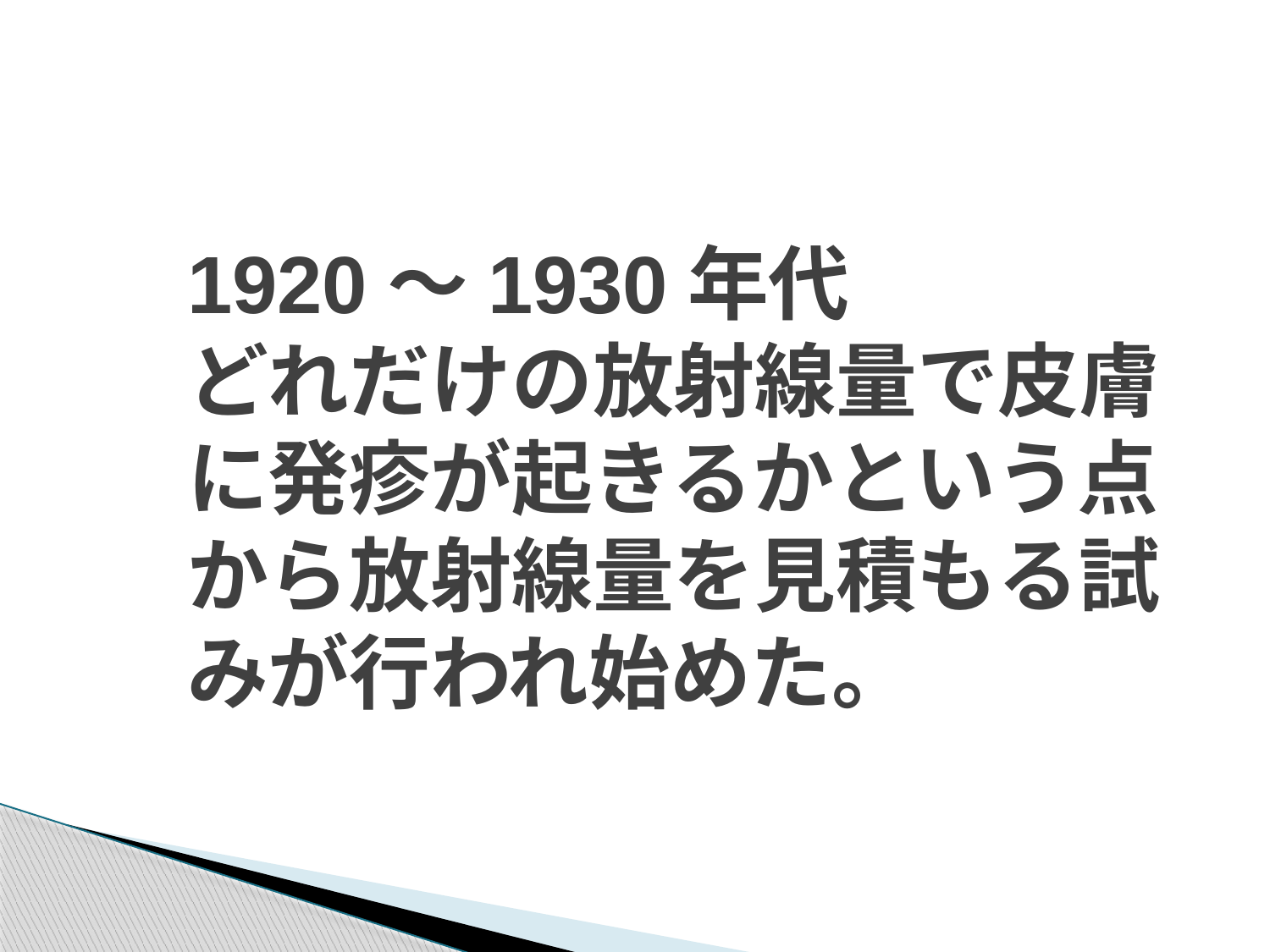

1920～1930年代
どれだけの放射線量で皮膚に発疹が起きるかという点から放射線量を見積もる試みが行われ始めた。